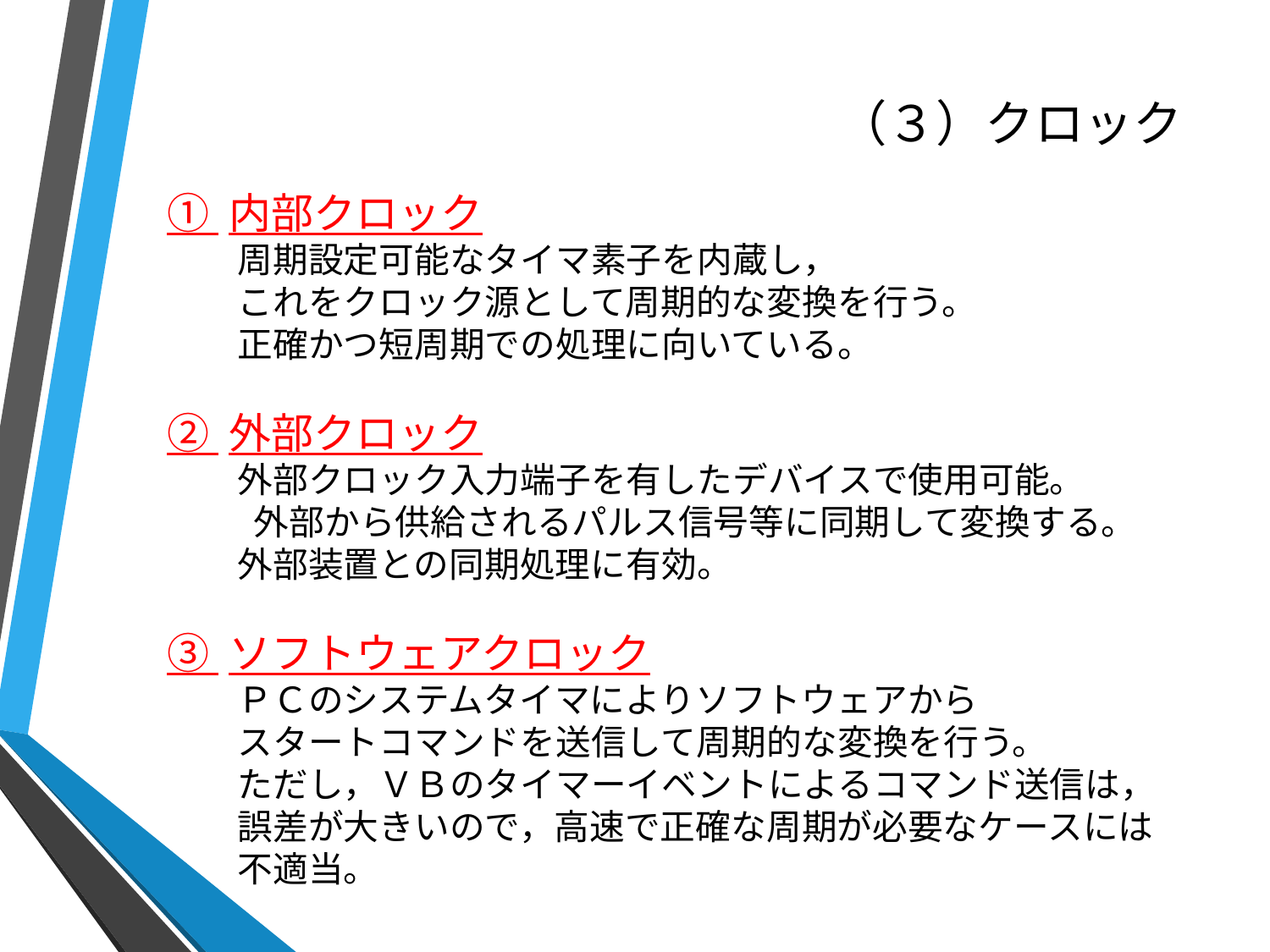

# （３）クロック
① 内部クロック
　　周期設定可能なタイマ素子を内蔵し，
　　これをクロック源として周期的な変換を行う。
　　正確かつ短周期での処理に向いている。

② 外部クロック
　　外部クロック入力端子を有したデバイスで使用可能。
 　　外部から供給されるパルス信号等に同期して変換する。
　　外部装置との同期処理に有効。

③ ソフトウェアクロック
　　ＰＣのシステムタイマによりソフトウェアから
　　スタートコマンドを送信して周期的な変換を行う。
　　ただし，ＶＢのタイマーイベントによるコマンド送信は，
　　誤差が大きいので，高速で正確な周期が必要なケースには
　　不適当。